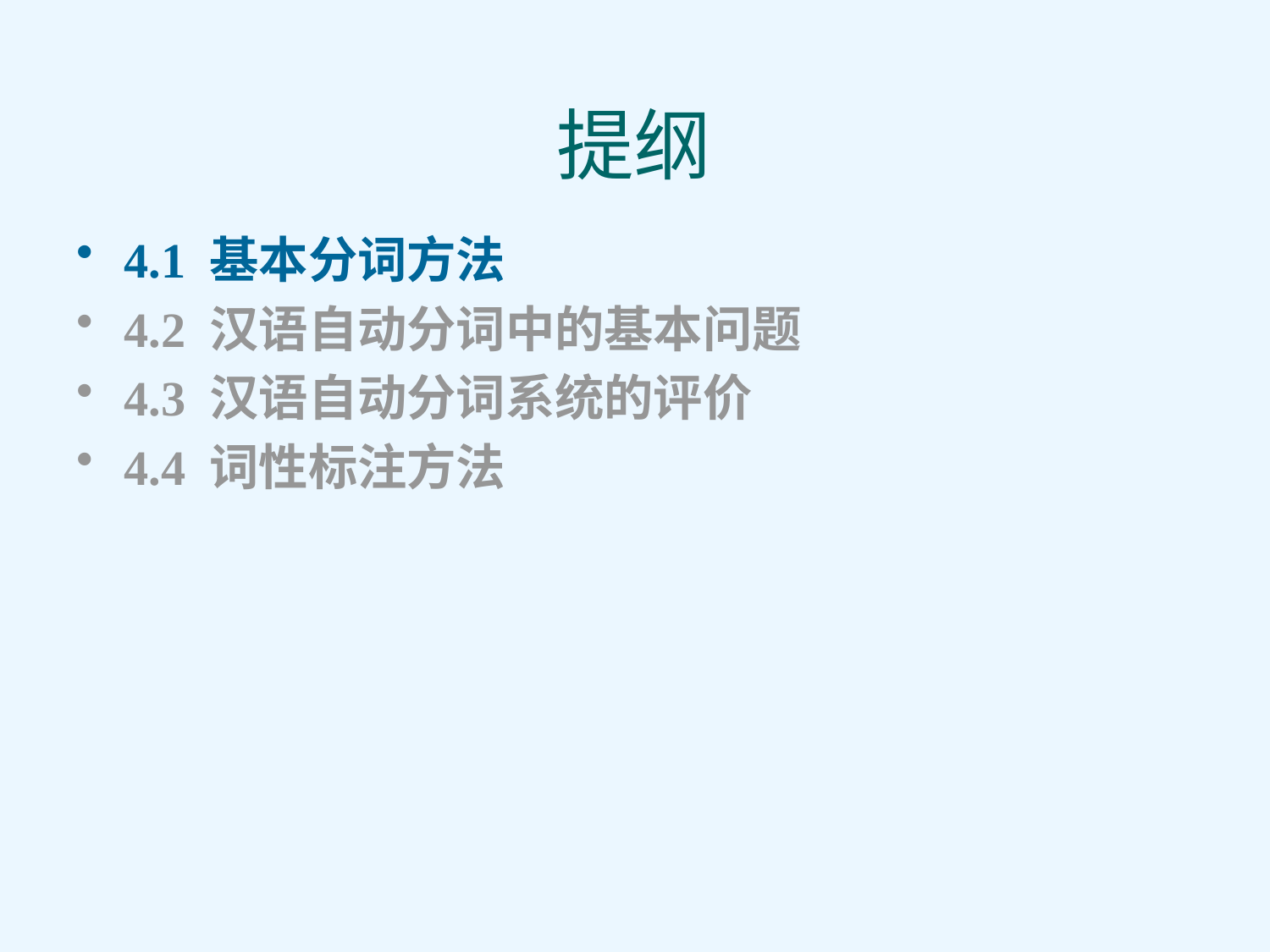

# 提纲
4.1 基本分词方法
4.2 汉语自动分词中的基本问题
4.3 汉语自动分词系统的评价
4.4 词性标注方法